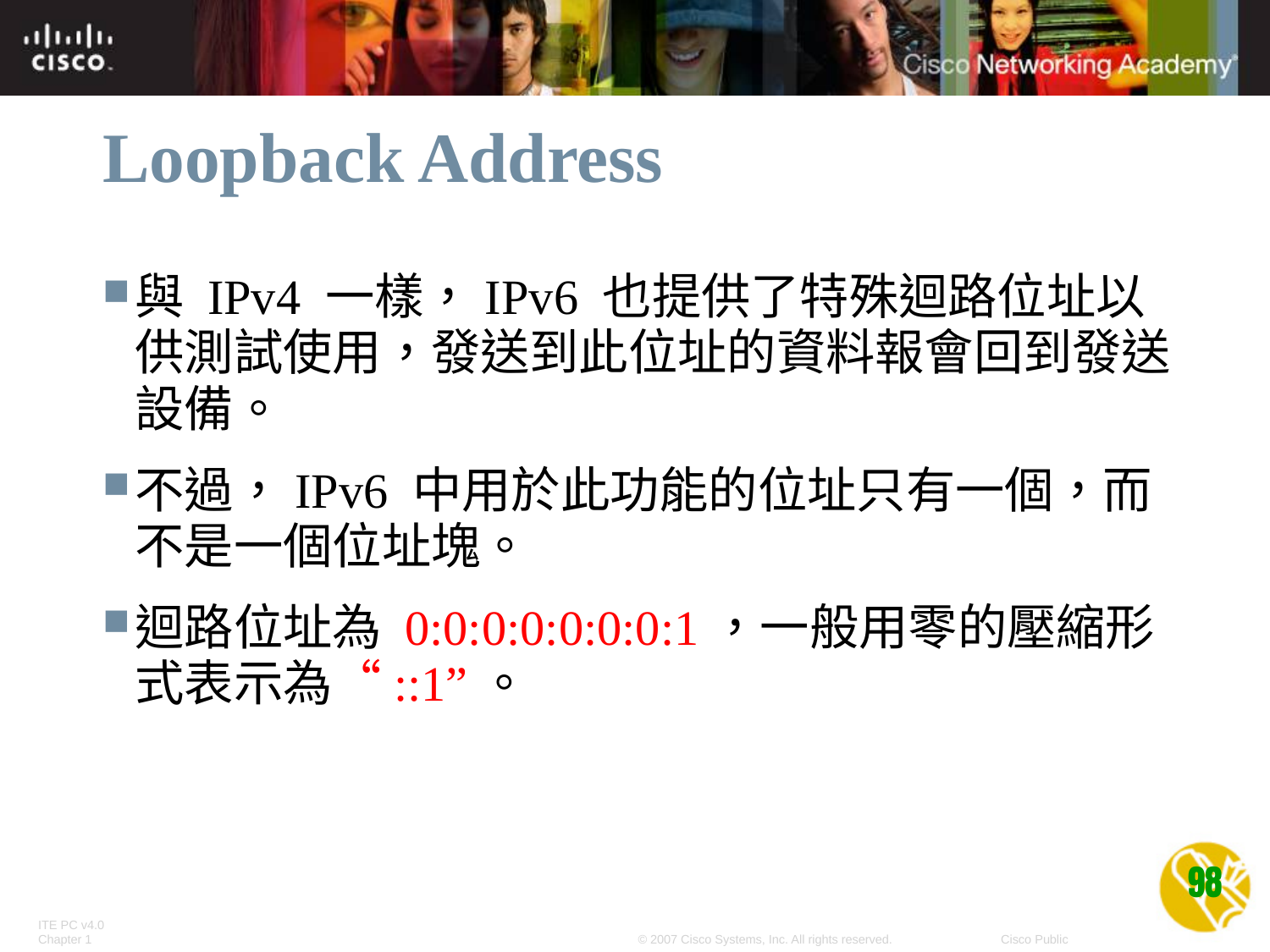

# Loopback Address
與 IPv4 一樣，IPv6 也提供了特殊迴路位址以供測試使用，發送到此位址的資料報會回到發送設備。
不過，IPv6 中用於此功能的位址只有一個，而不是一個位址塊。
迴路位址為 0:0:0:0:0:0:0:1，一般用零的壓縮形式表示為“::1”。